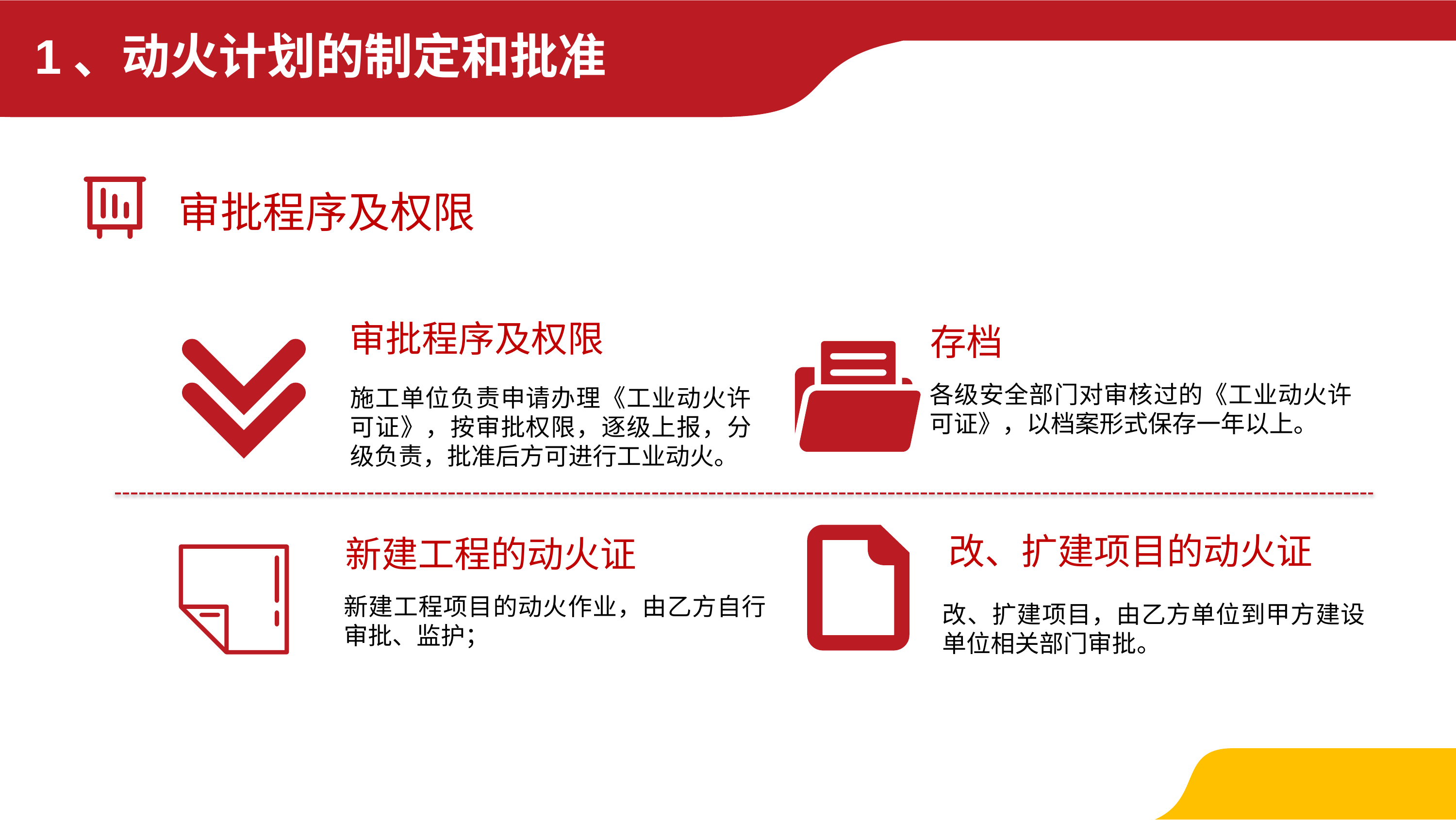

1、动火计划的制定和批准

审批程序及权限
审批程序及权限
存档

各级安全部门对审核过的《工业动火许可证》，以档案形式保存一年以上。
施工单位负责申请办理《工业动火许可证》，按审批权限，逐级上报，分级负责，批准后方可进行工业动火。

改、扩建项目的动火证
新建工程的动火证

新建工程项目的动火作业，由乙方自行审批、监护；
改、扩建项目，由乙方单位到甲方建设单位相关部门审批。